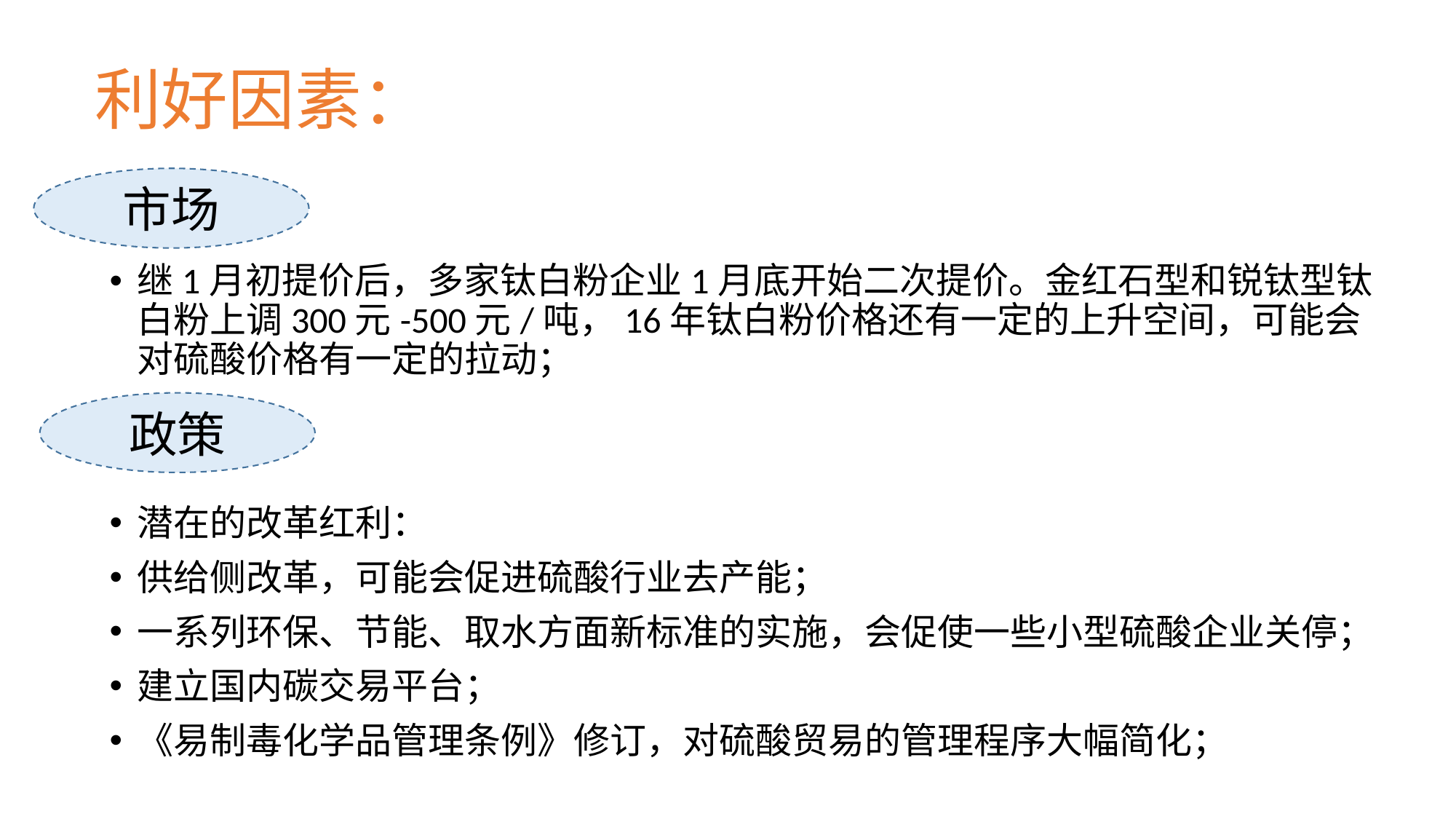

# 利好因素：
市场

继1月初提价后，多家钛白粉企业1月底开始二次提价。金红石型和锐钛型钛白粉上调300元-500元/吨，16年钛白粉价格还有一定的上升空间，可能会对硫酸价格有一定的拉动；

潜在的改革红利：
供给侧改革，可能会促进硫酸行业去产能；
一系列环保、节能、取水方面新标准的实施，会促使一些小型硫酸企业关停；
建立国内碳交易平台；
《易制毒化学品管理条例》修订，对硫酸贸易的管理程序大幅简化；

政策